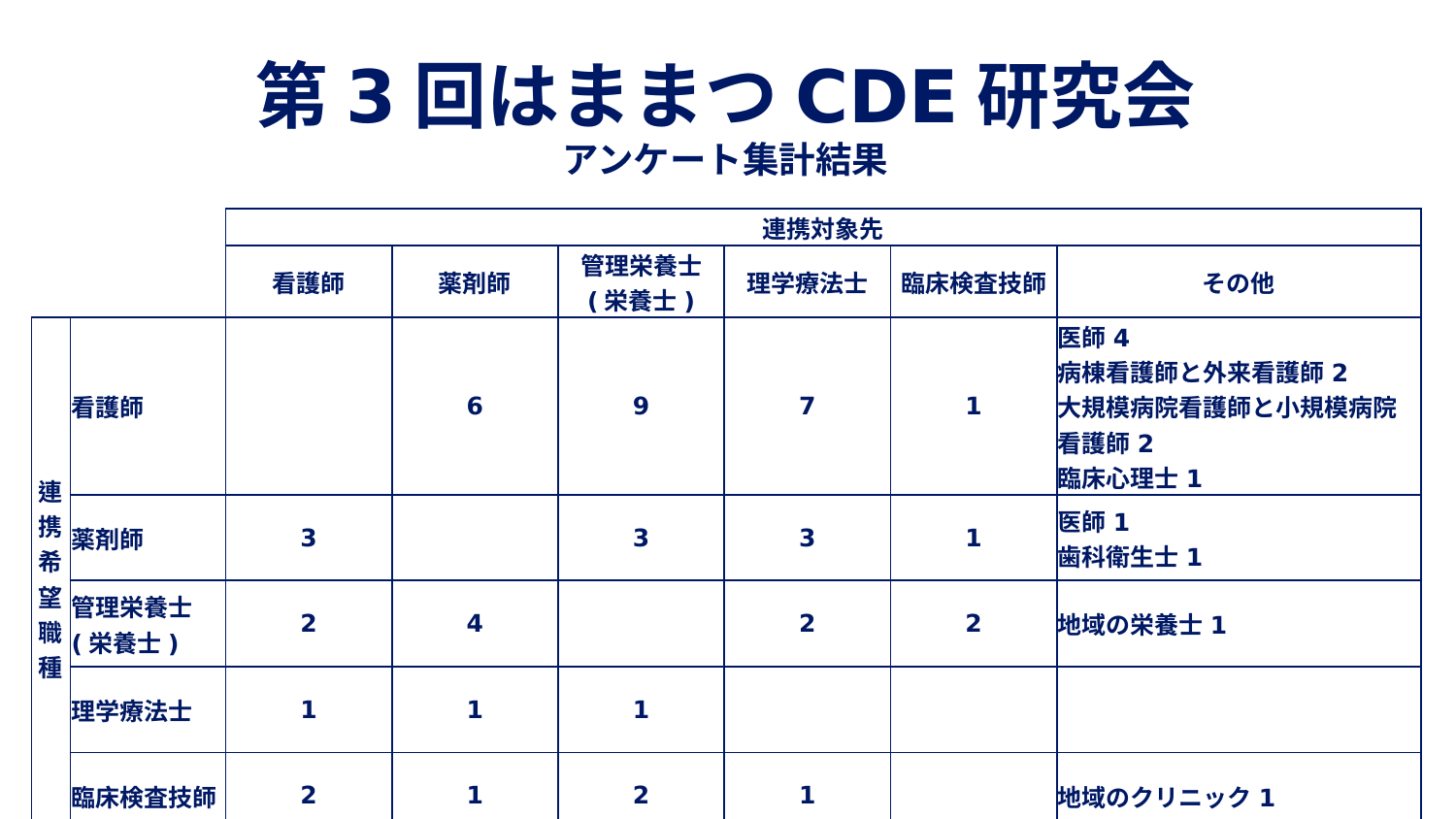

# 第3回はままつCDE研究会 アンケート集計結果
|  |  | 連携対象先 |  |  |  |  |  |
| --- | --- | --- | --- | --- | --- | --- | --- |
|  |  | 看護師 | 薬剤師 | 管理栄養士 (栄養士) | 理学療法士 | 臨床検査技師 | その他 |
| 連携希望職種 | 看護師 |  | 6 | 9 | 7 | 1 | 医師4 病棟看護師と外来看護師2 大規模病院看護師と小規模病院看護師2 臨床心理士1 |
|  | 薬剤師 | 3 |  | 3 | 3 | 1 | 医師1 歯科衛生士1 |
|  | 管理栄養士 (栄養士) | 2 | 4 |  | 2 | 2 | 地域の栄養士1 |
|  | 理学療法士 | 1 | 1 | 1 |  |  |  |
|  | 臨床検査技師 | 2 | 1 | 2 | 1 |  | 地域のクリニック1 |